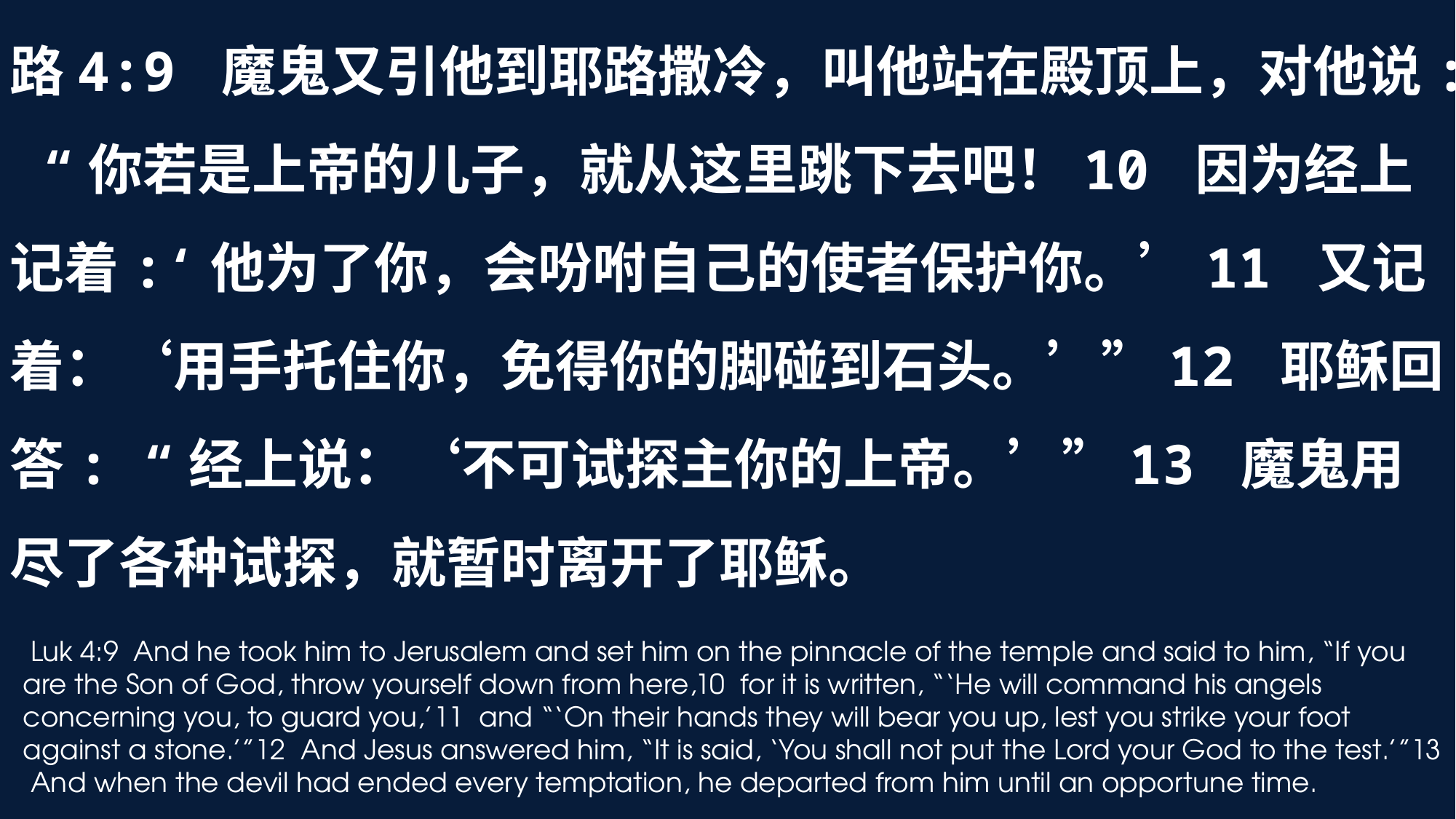

路4:9 魔鬼又引他到耶路撒冷，叫他站在殿顶上，对他说: “你若是上帝的儿子，就从这里跳下去吧！10 因为经上记着:‘他为了你，会吩咐自己的使者保护你。’11 又记着：‘用手托住你，免得你的脚碰到石头。’”12 耶稣回答: “经上说：‘不可试探主你的上帝。’”13 魔鬼用尽了各种试探，就暂时离开了耶稣。

 Luk 4:9  And he took him to Jerusalem and set him on the pinnacle of the temple and said to him, “If you are the Son of God, throw yourself down from here,10  for it is written, “‘He will command his angels concerning you, to guard you,’11  and “‘On their hands they will bear you up, lest you strike your foot against a stone.’”12  And Jesus answered him, “It is said, ‘You shall not put the Lord your God to the test.’”13  And when the devil had ended every temptation, he departed from him until an opportune time.